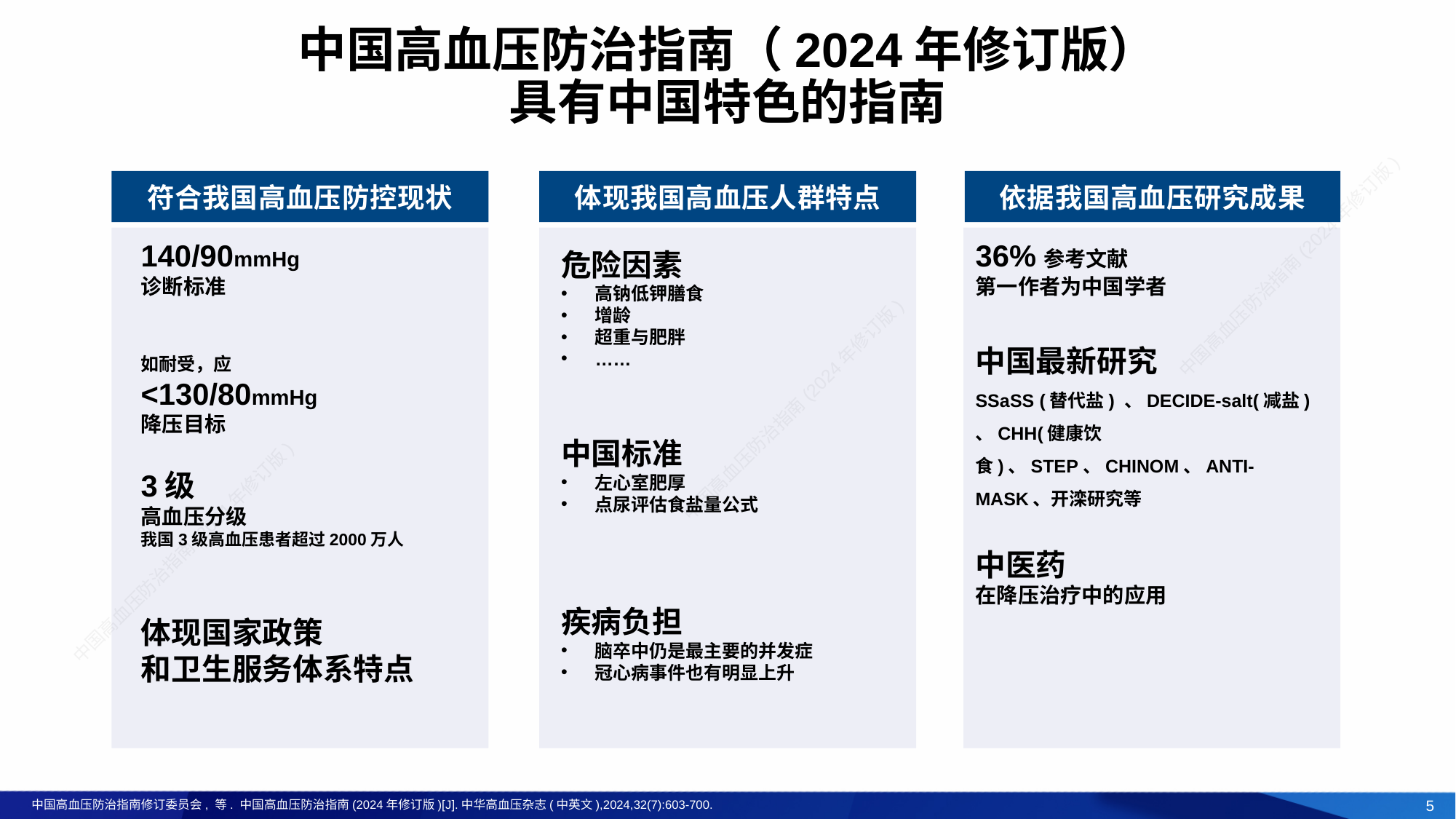

# 中国高血压防治指南（2024年修订版） 具有中国特色的指南
符合我国高血压防控现状
体现我国高血压人群特点
依据我国高血压研究成果
危险因素
高钠低钾膳食
增龄
超重与肥胖
……

140/90mmHg
诊断标准
36%参考文献
第一作者为中国学者

中国最新研究
SSaSS (替代盐) 、DECIDE-salt(减盐) 、CHH(健康饮食)、STEP、CHINOM、ANTI-MASK、开滦研究等

中医药
在降压治疗中的应用

如耐受，应
<130/80mmHg
降压目标
中国标准
左心室肥厚
点尿评估食盐量公式
3级
高血压分级
我国3级高血压患者超过2000万人
疾病负担
脑卒中仍是最主要的并发症
冠心病事件也有明显上升
体现国家政策
和卫生服务体系特点